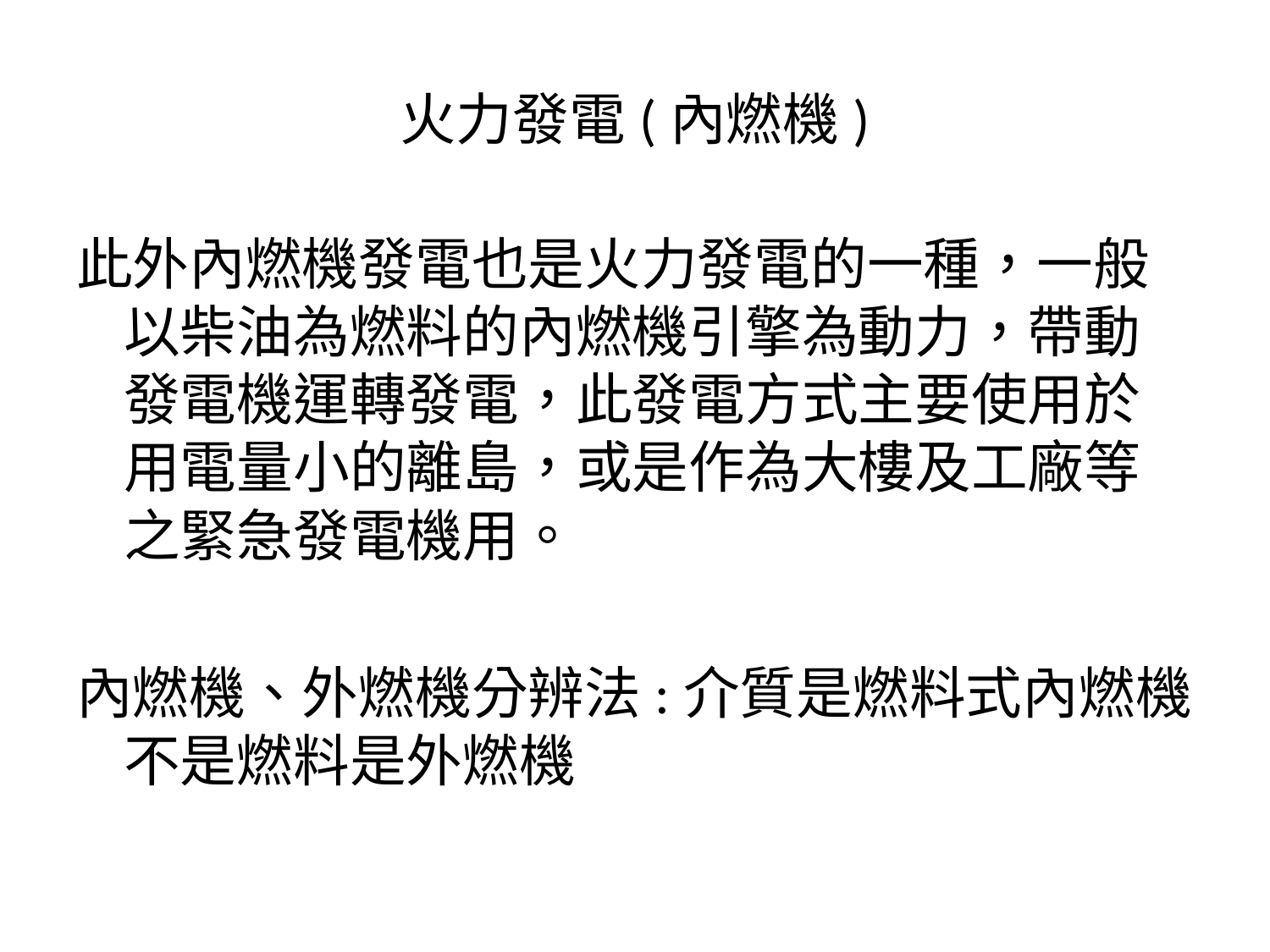

# 火力發電(內燃機)
此外內燃機發電也是火力發電的一種，一般以柴油為燃料的內燃機引擎為動力，帶動發電機運轉發電，此發電方式主要使用於用電量小的離島，或是作為大樓及工廠等之緊急發電機用。

內燃機、外燃機分辨法:介質是燃料式內燃機不是燃料是外燃機